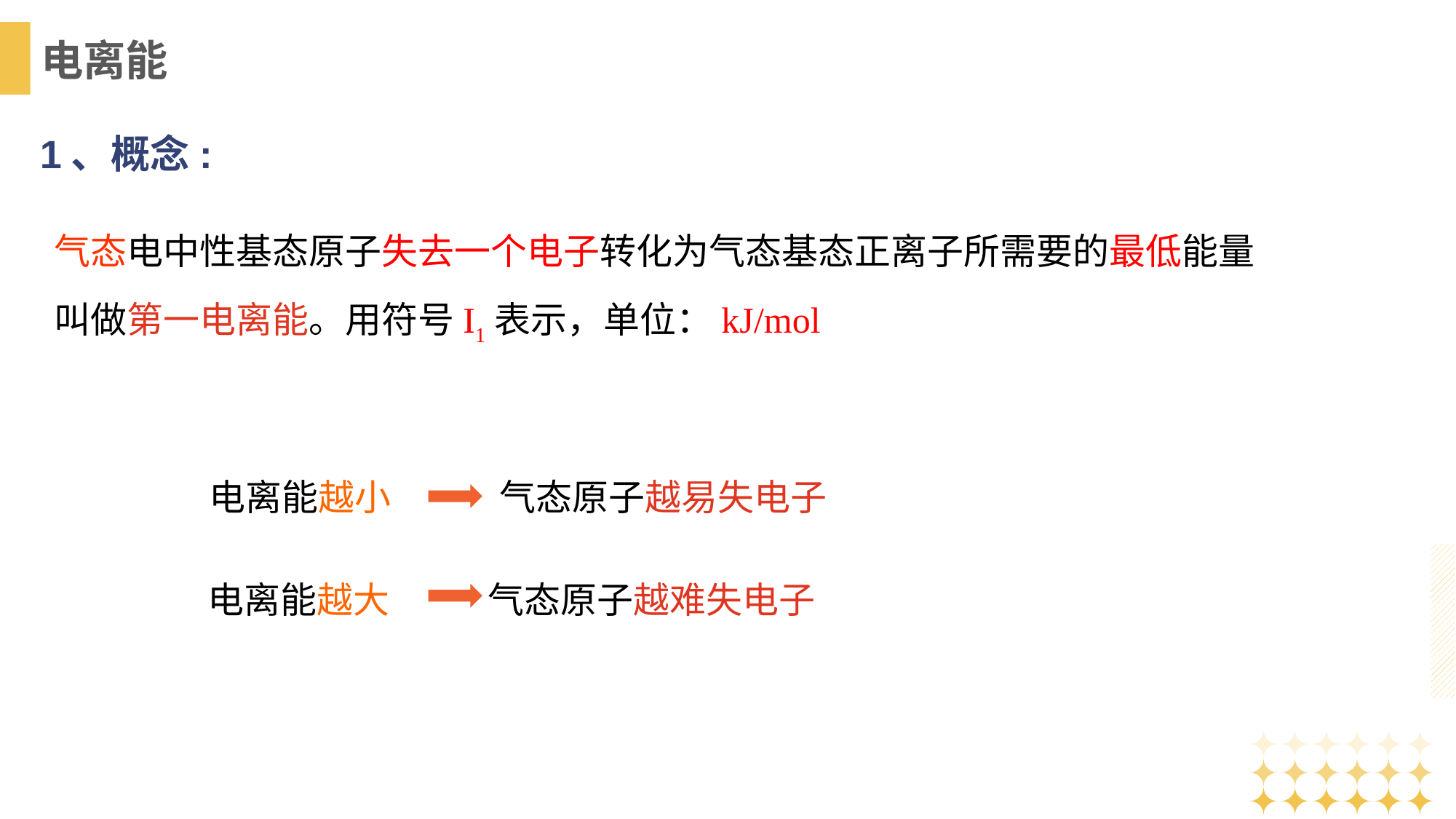

电离能
1、概念:
气态电中性基态原子失去一个电子转化为气态基态正离子所需要的最低能量叫做第一电离能。用符号I1表示，单位：kJ/mol
电离能越小
气态原子越易失电子

电离能越大
气态原子越难失电子